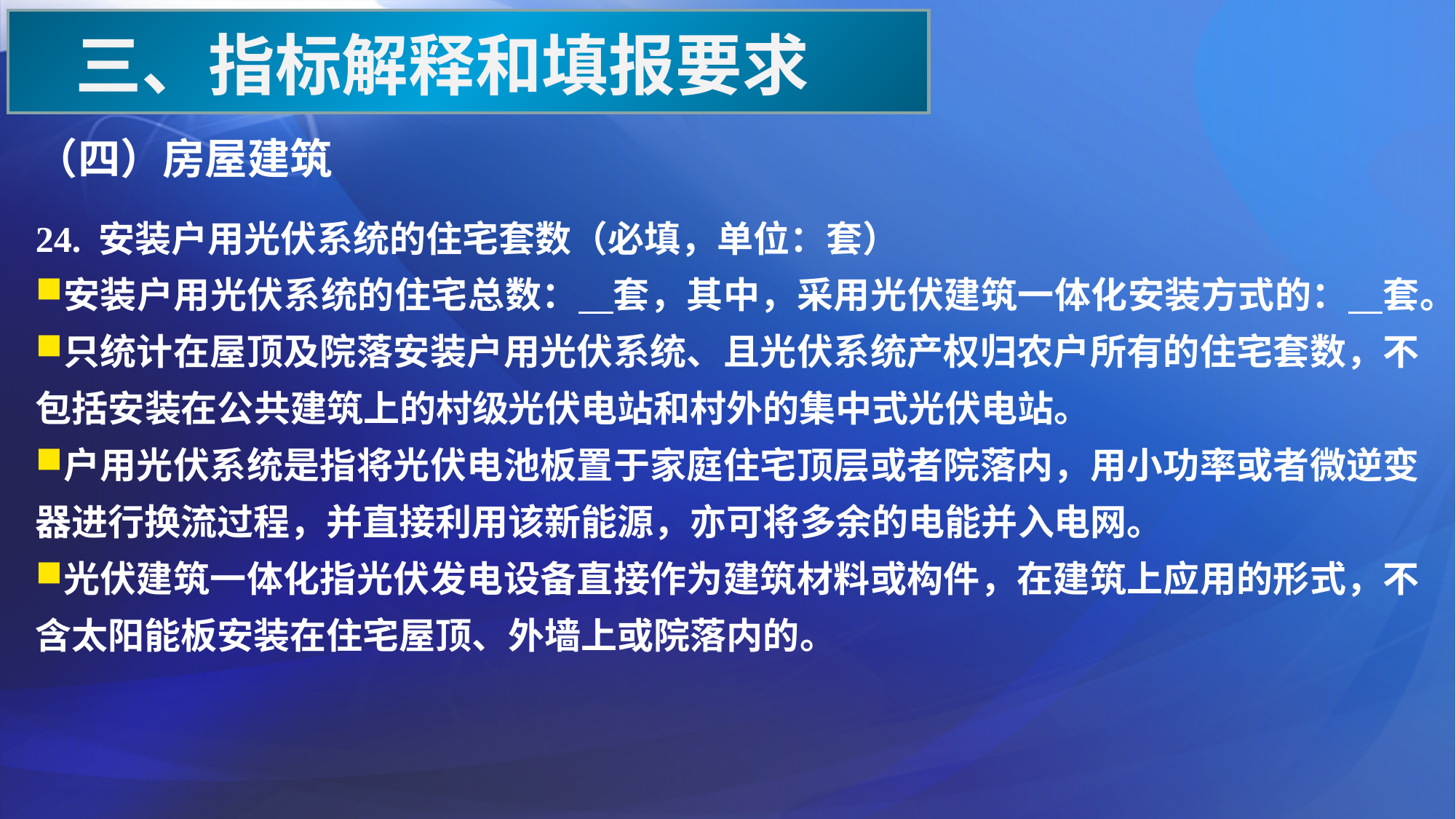

三、指标解释和填报要求
（四）房屋建筑

24. 安装户用光伏系统的住宅套数（必填，单位：套）
安装户用光伏系统的住宅总数：    套，其中，采用光伏建筑一体化安装方式的：    套。
只统计在屋顶及院落安装户用光伏系统、且光伏系统产权归农户所有的住宅套数，不包括安装在公共建筑上的村级光伏电站和村外的集中式光伏电站。
户用光伏系统是指将光伏电池板置于家庭住宅顶层或者院落内，用小功率或者微逆变器进行换流过程，并直接利用该新能源，亦可将多余的电能并入电网。
光伏建筑一体化指光伏发电设备直接作为建筑材料或构件，在建筑上应用的形式，不含太阳能板安装在住宅屋顶、外墙上或院落内的。